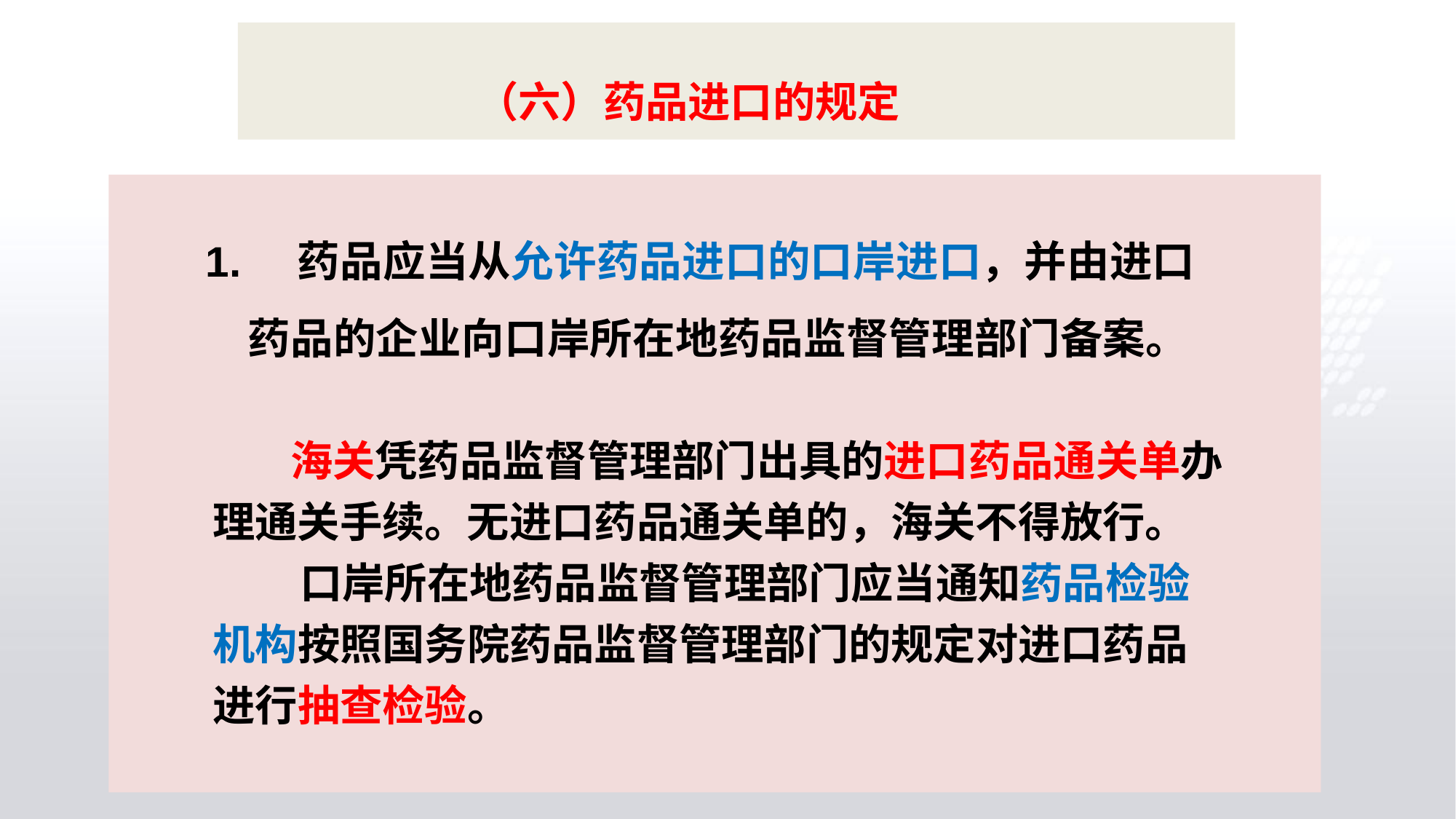

（六）药品进口的规定

1.    药品应当从允许药品进口的口岸进口，并由进口药品的企业向口岸所在地药品监督管理部门备案。
       海关凭药品监督管理部门出具的进口药品通关单办理通关手续。无进口药品通关单的，海关不得放行。
        口岸所在地药品监督管理部门应当通知药品检验机构按照国务院药品监督管理部门的规定对进口药品进行抽查检验。
4